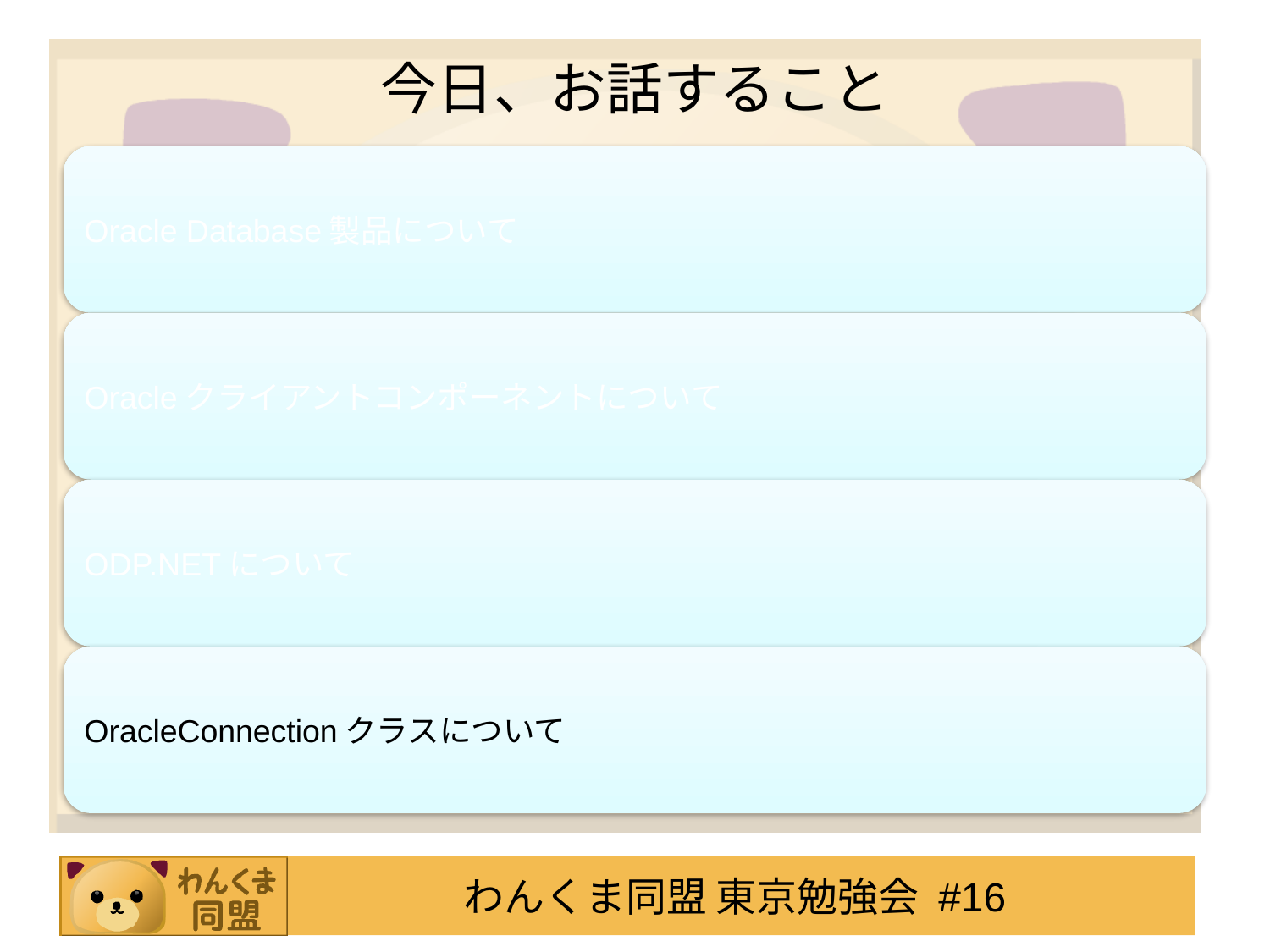

# 今日、お話すること
Oracle Database製品について
Oracleクライアントコンポーネントについて
ODP.NETについて
OracleConnectionクラスについて